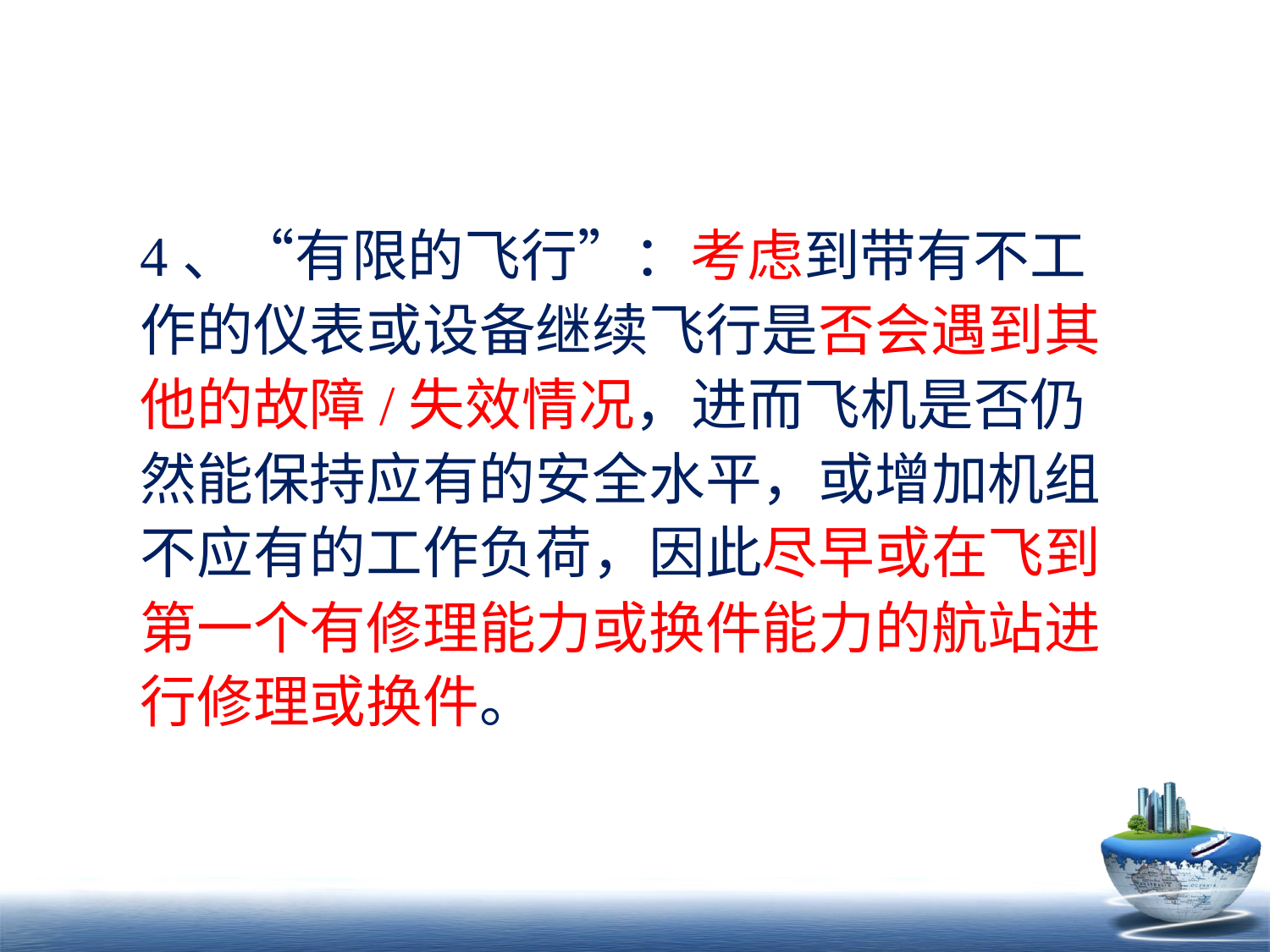

4、“有限的飞行”：考虑到带有不工作的仪表或设备继续飞行是否会遇到其他的故障/失效情况，进而飞机是否仍然能保持应有的安全水平，或增加机组不应有的工作负荷，因此尽早或在飞到第一个有修理能力或换件能力的航站进行修理或换件。